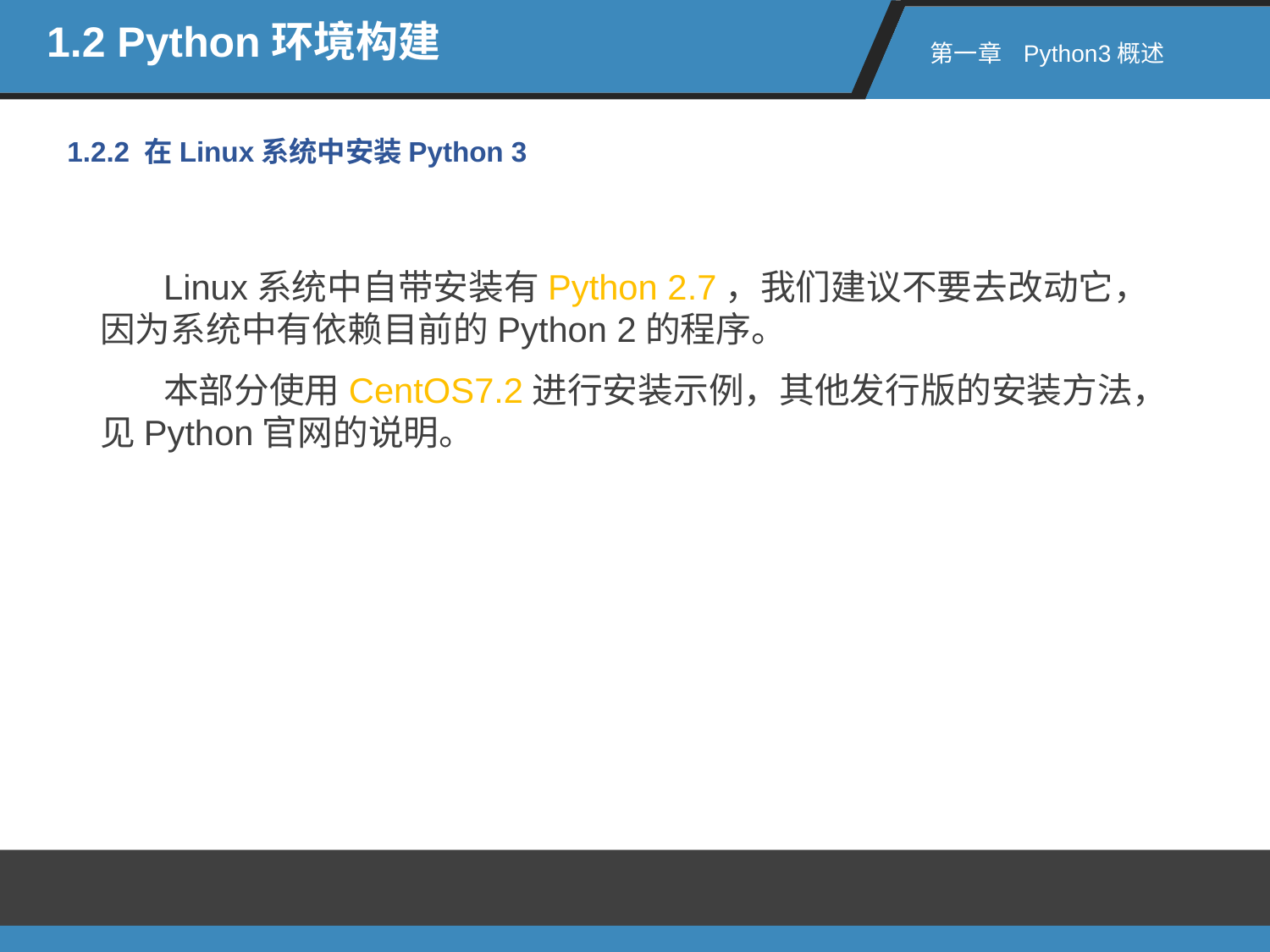

1.2 Python环境构建

第一章   Python3概述
1.2.2 在Linux系统中安装Python 3
Linux系统中自带安装有Python 2.7，我们建议不要去改动它，因为系统中有依赖目前的Python 2的程序。
本部分使用CentOS7.2进行安装示例，其他发行版的安装方法，见Python官网的说明。